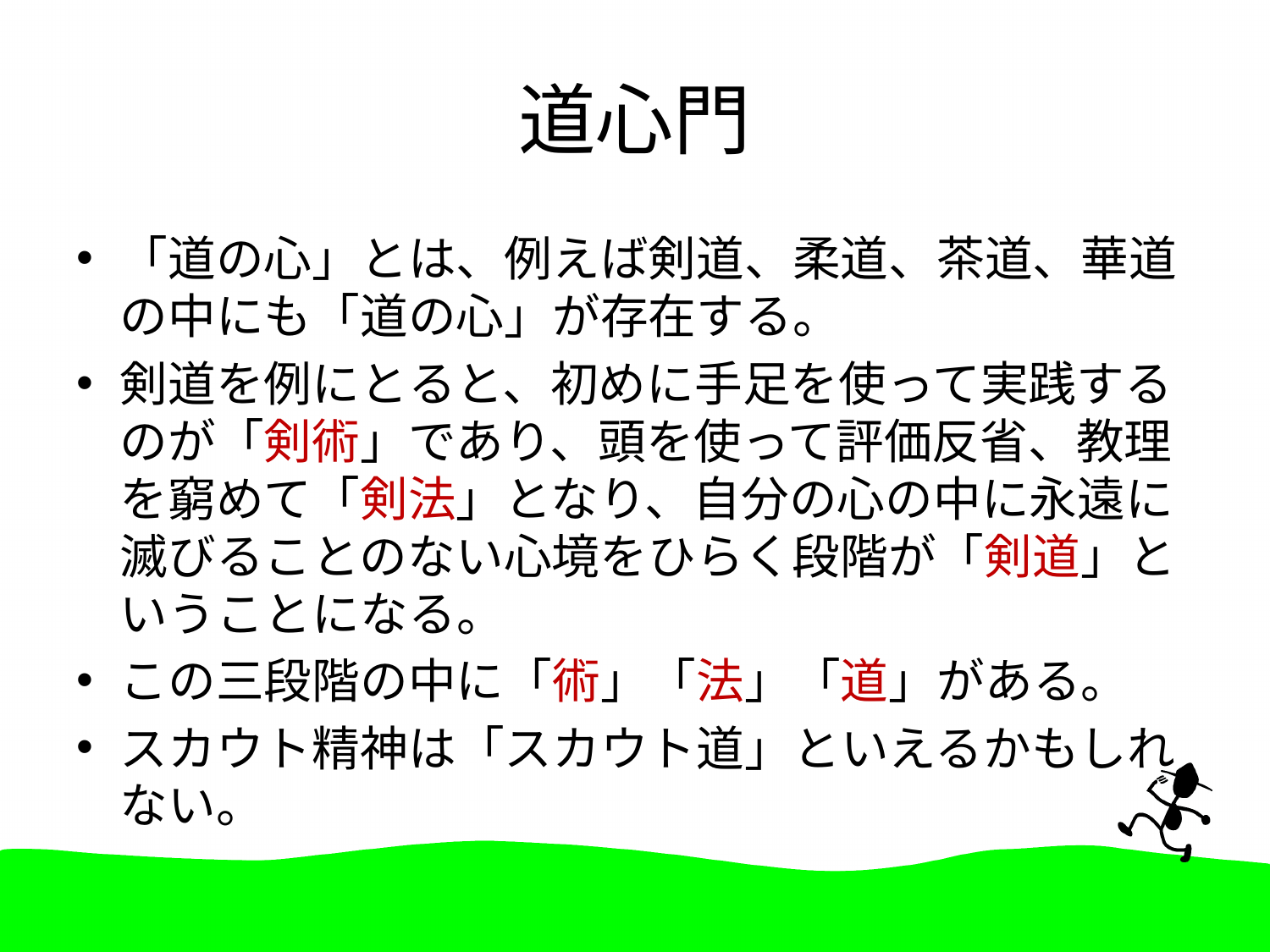

# 道心門
「道の心」とは、例えば剣道、柔道、茶道、華道の中にも「道の心」が存在する。
剣道を例にとると、初めに手足を使って実践するのが「剣術」であり、頭を使って評価反省、教理を窮めて「剣法」となり、自分の心の中に永遠に滅びることのない心境をひらく段階が「剣道」ということになる。
この三段階の中に「術」「法」「道」がある。
スカウト精神は「スカウト道」といえるかもしれない。